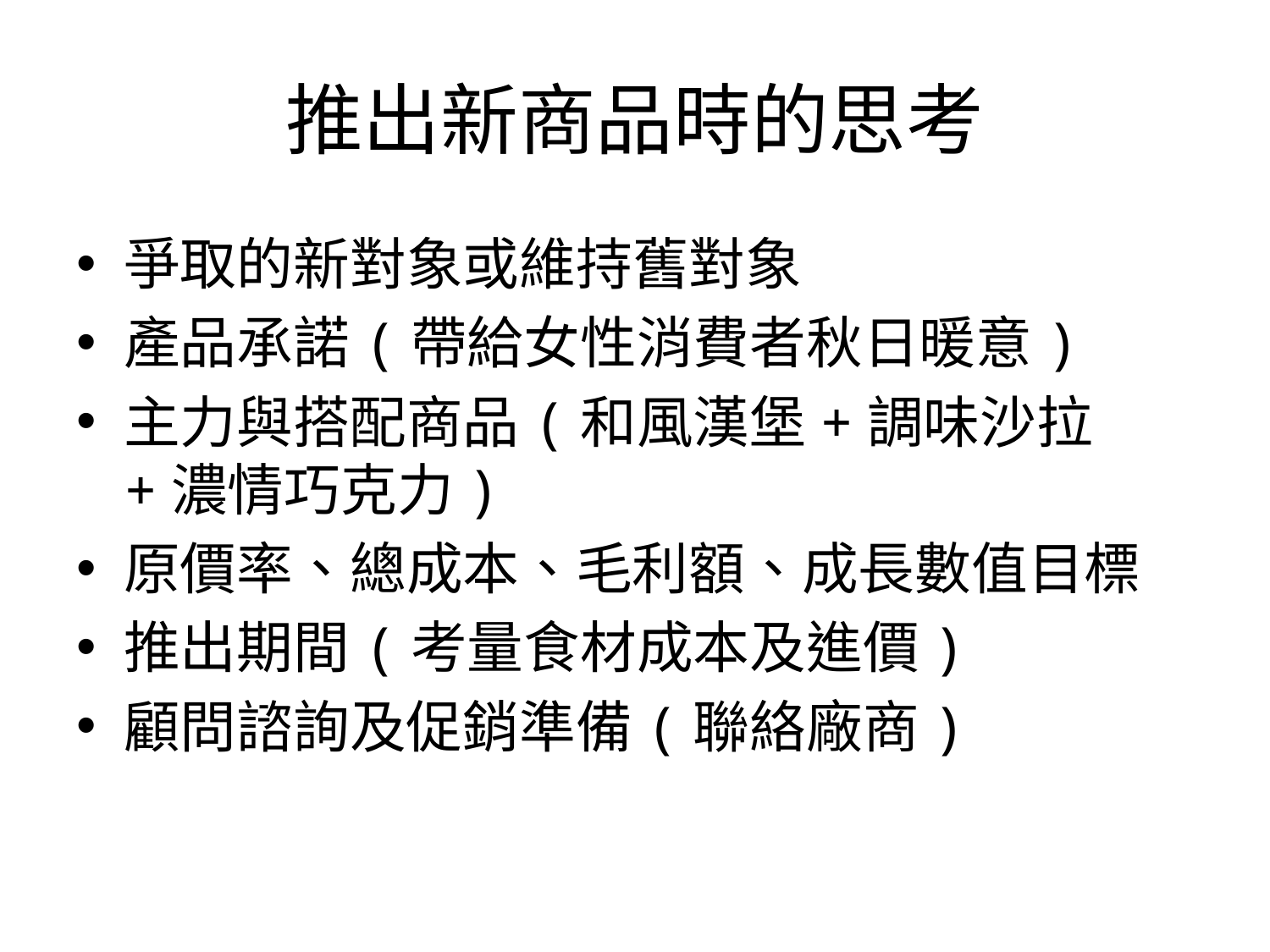

# 推出新商品時的思考
爭取的新對象或維持舊對象
產品承諾(帶給女性消費者秋日暖意)
主力與搭配商品(和風漢堡+調味沙拉+濃情巧克力)
原價率、總成本、毛利額、成長數值目標
推出期間(考量食材成本及進價)
顧問諮詢及促銷準備(聯絡廠商)